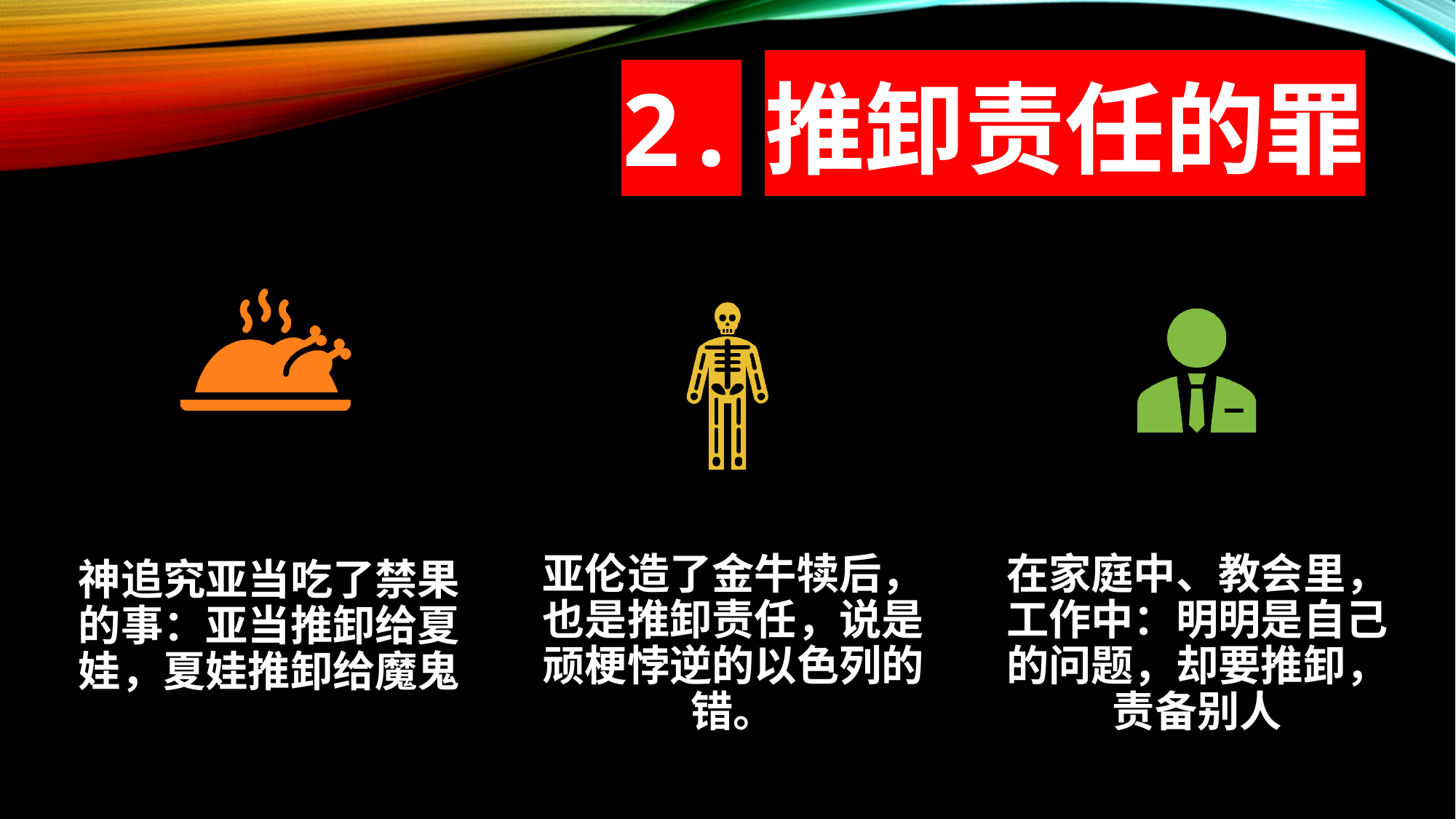

# 2.推卸责任的罪
神追究亚当吃了禁果的事：亚当推卸给夏娃，夏娃推卸给魔鬼
亚伦造了金牛犊后，也是推卸责任，说是顽梗悖逆的以色列的错。
在家庭中、教会里，工作中：明明是自己的问题，却要推卸，责备别人